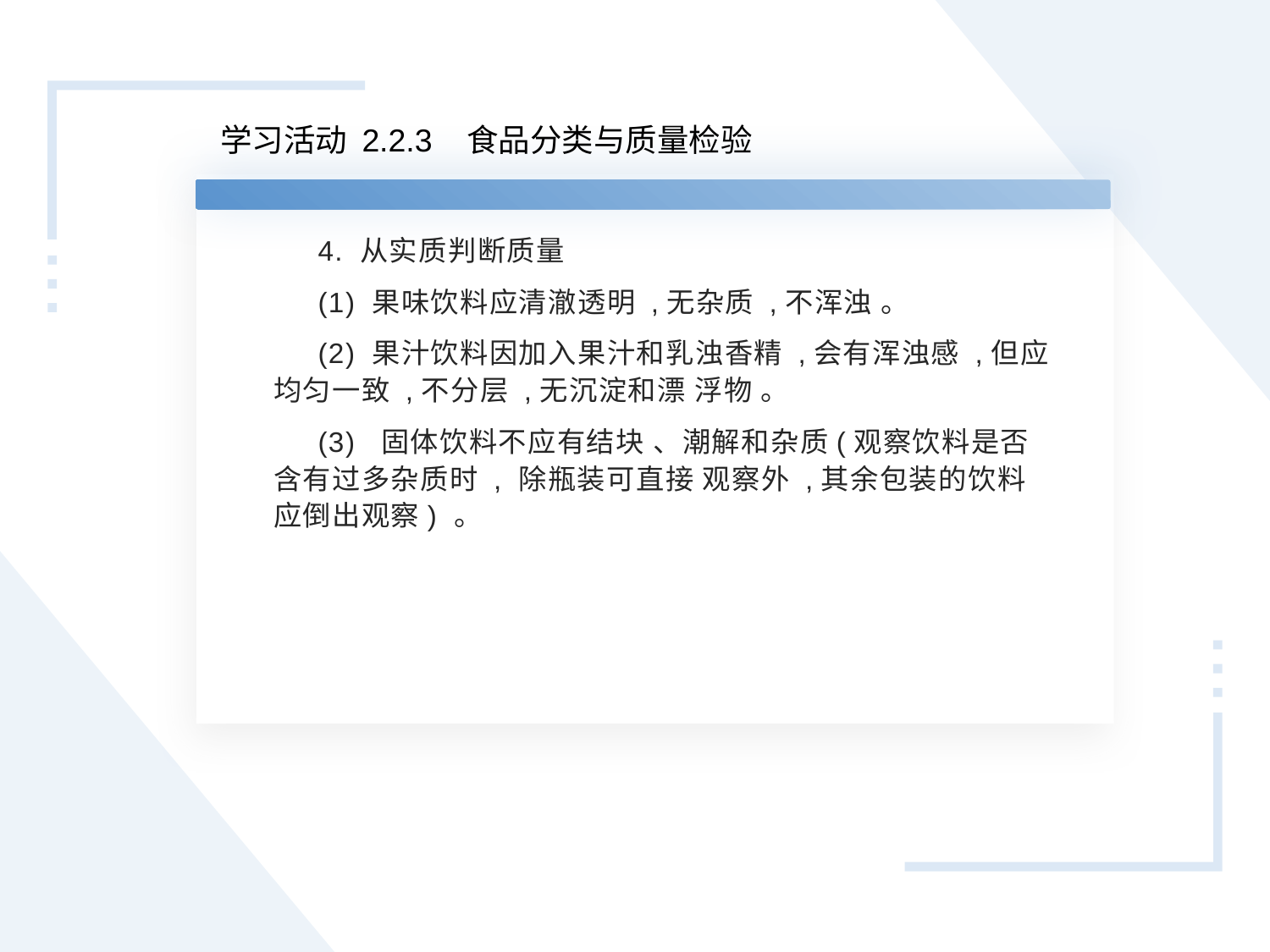

学习活动 2.2.3   食品分类与质量检验

4. 从实质判断质量
(1) 果味饮料应清澈透明 ,无杂质 ,不浑浊 。
(2) 果汁饮料因加入果汁和乳浊香精 ,会有浑浊感 ,但应均匀一致 ,不分层 ,无沉淀和漂 浮物 。
(3)  固体饮料不应有结块 、潮解和杂质(观察饮料是否含有过多杂质时 , 除瓶装可直接 观察外 ,其余包装的饮料应倒出观察) 。